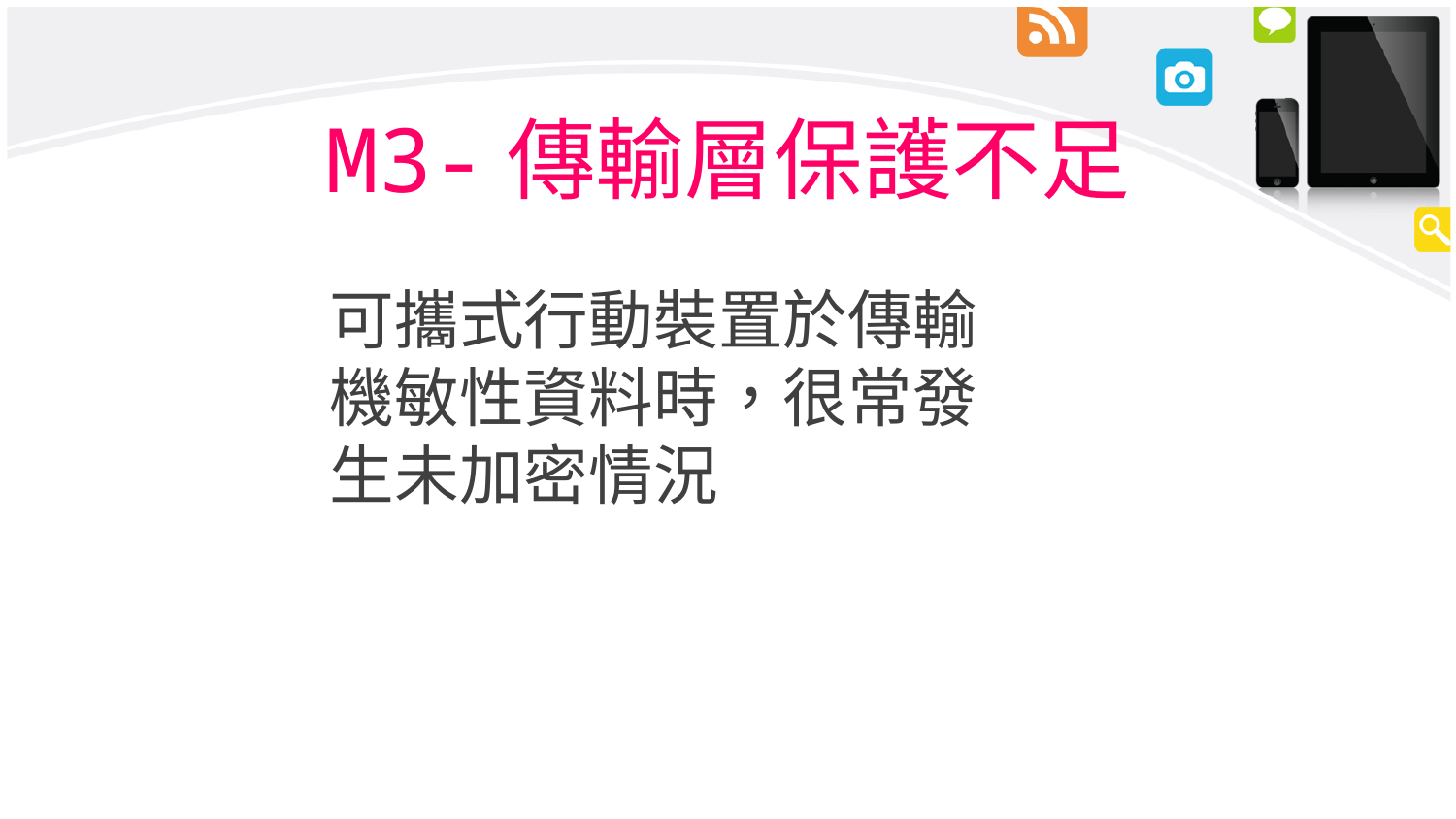

# M3-傳輸層保護不足
可攜式行動裝置於傳輸機敏性資料時，很常發生未加密情況